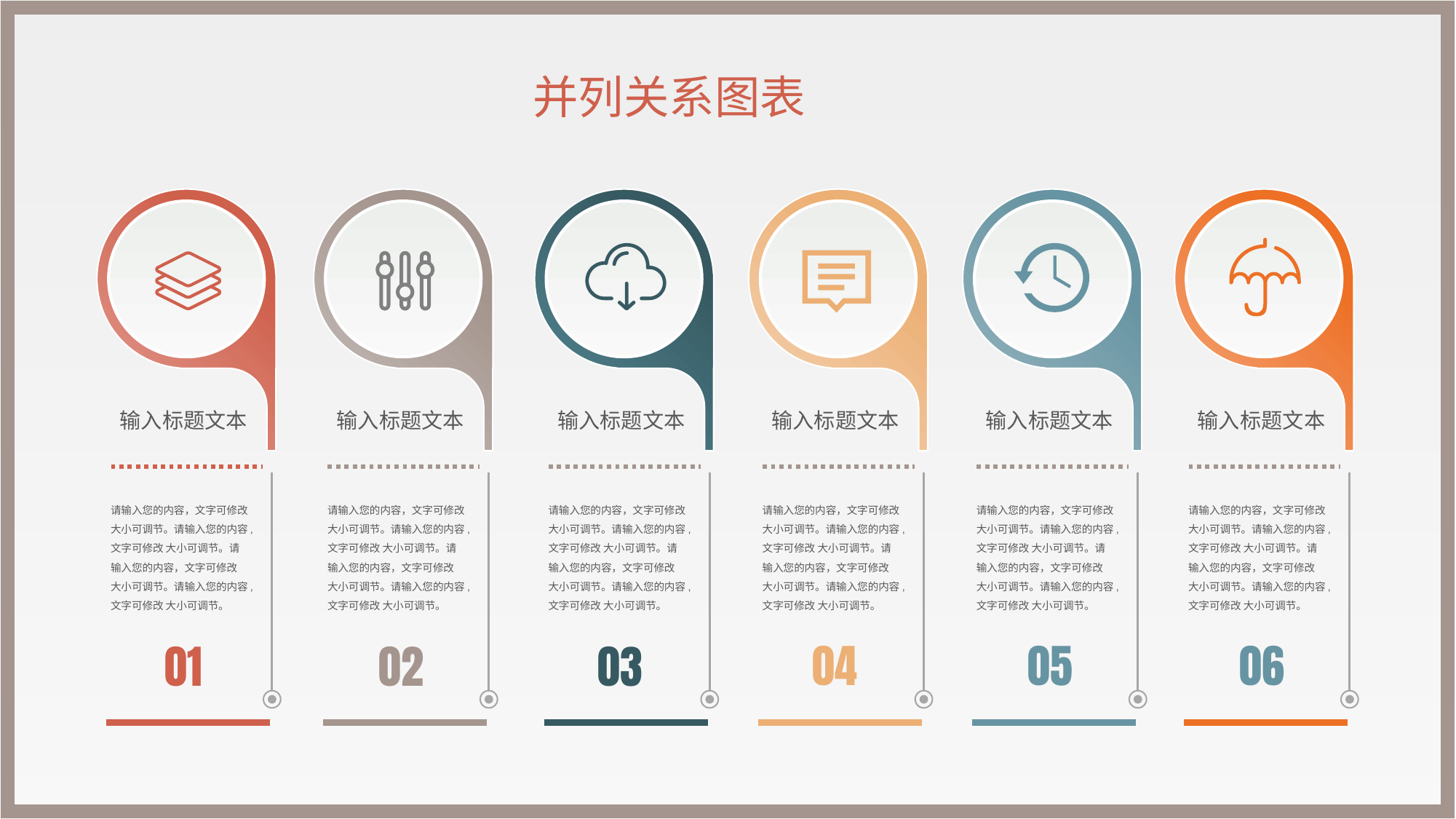

并列关系图表

输入标题文本
输入标题文本
输入标题文本
输入标题文本
输入标题文本
输入标题文本

请输入您的内容，文字可修改 大小可调节。请输入您的内容,文字可修改 大小可调节。请输入您的内容，文字可修改 大小可调节。请输入您的内容,文字可修改 大小可调节。
请输入您的内容，文字可修改 大小可调节。请输入您的内容,文字可修改 大小可调节。请输入您的内容，文字可修改 大小可调节。请输入您的内容,文字可修改 大小可调节。
请输入您的内容，文字可修改 大小可调节。请输入您的内容,文字可修改 大小可调节。请输入您的内容，文字可修改 大小可调节。请输入您的内容,文字可修改 大小可调节。
请输入您的内容，文字可修改 大小可调节。请输入您的内容,文字可修改 大小可调节。请输入您的内容，文字可修改 大小可调节。请输入您的内容,文字可修改 大小可调节。
请输入您的内容，文字可修改 大小可调节。请输入您的内容,文字可修改 大小可调节。请输入您的内容，文字可修改 大小可调节。请输入您的内容,文字可修改 大小可调节。
请输入您的内容，文字可修改 大小可调节。请输入您的内容,文字可修改 大小可调节。请输入您的内容，文字可修改 大小可调节。请输入您的内容,文字可修改 大小可调节。
04
05
06
01
02
03